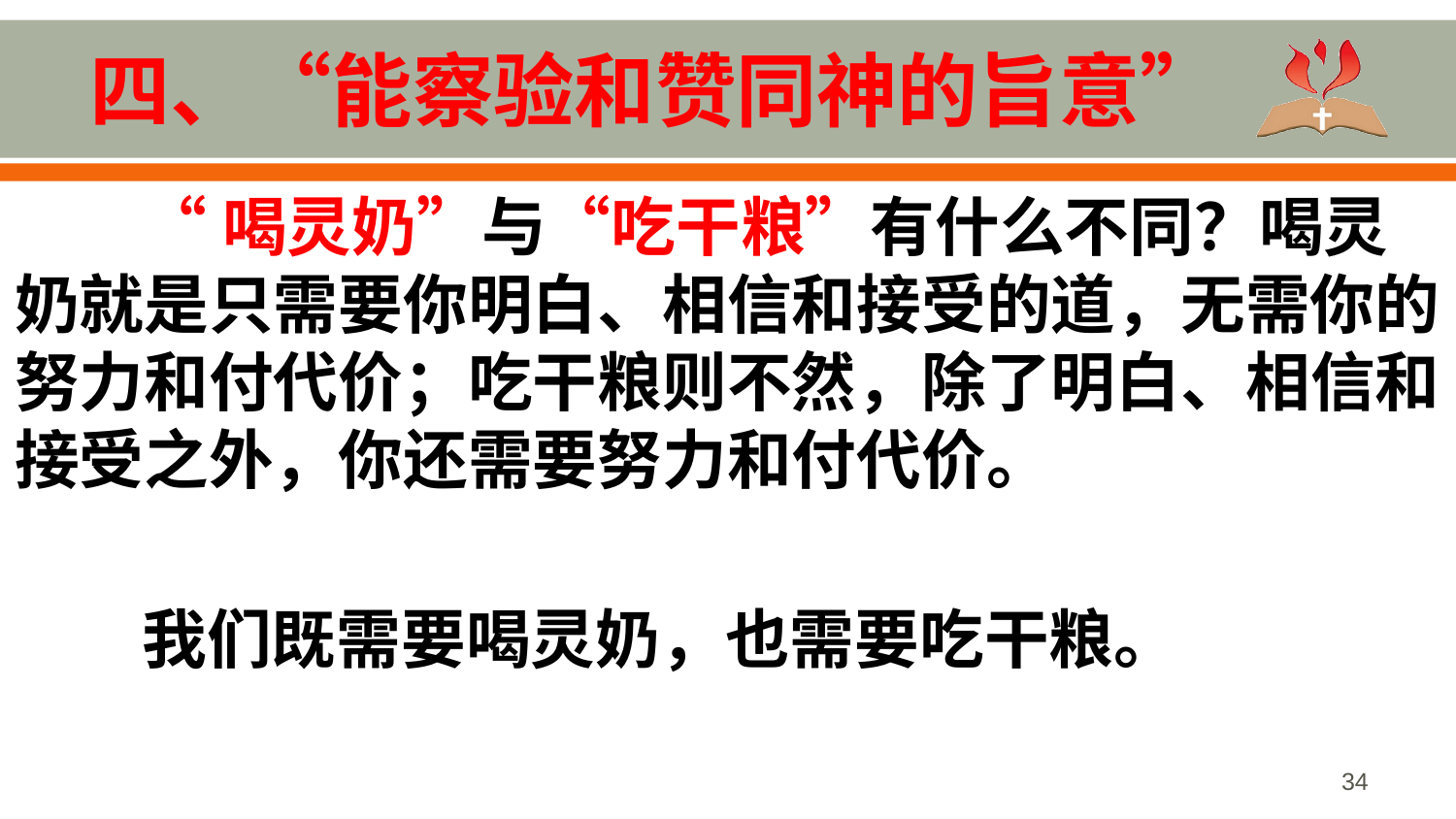

# 四、“能察验和赞同神的旨意”
“喝灵奶”与“吃干粮”有什么不同？喝灵奶就是只需要你明白、相信和接受的道，无需你的努力和付代价；吃干粮则不然，除了明白、相信和接受之外，你还需要努力和付代价。

我们既需要喝灵奶，也需要吃干粮。

34